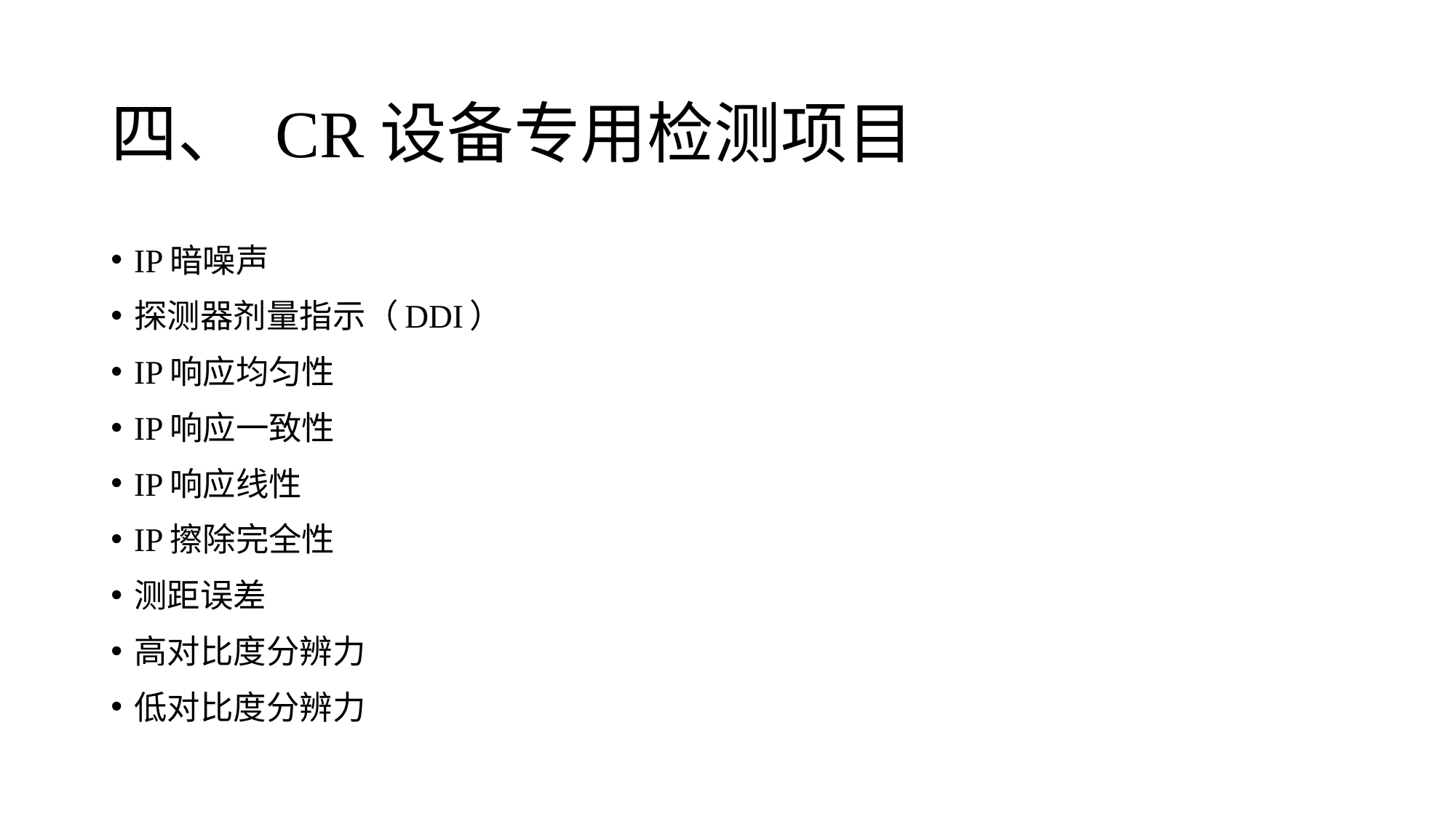

# 四、 CR设备专用检测项目
IP暗噪声
探测器剂量指示（DDI）
IP响应均匀性
IP响应一致性
IP响应线性
IP擦除完全性
测距误差
高对比度分辨力
低对比度分辨力